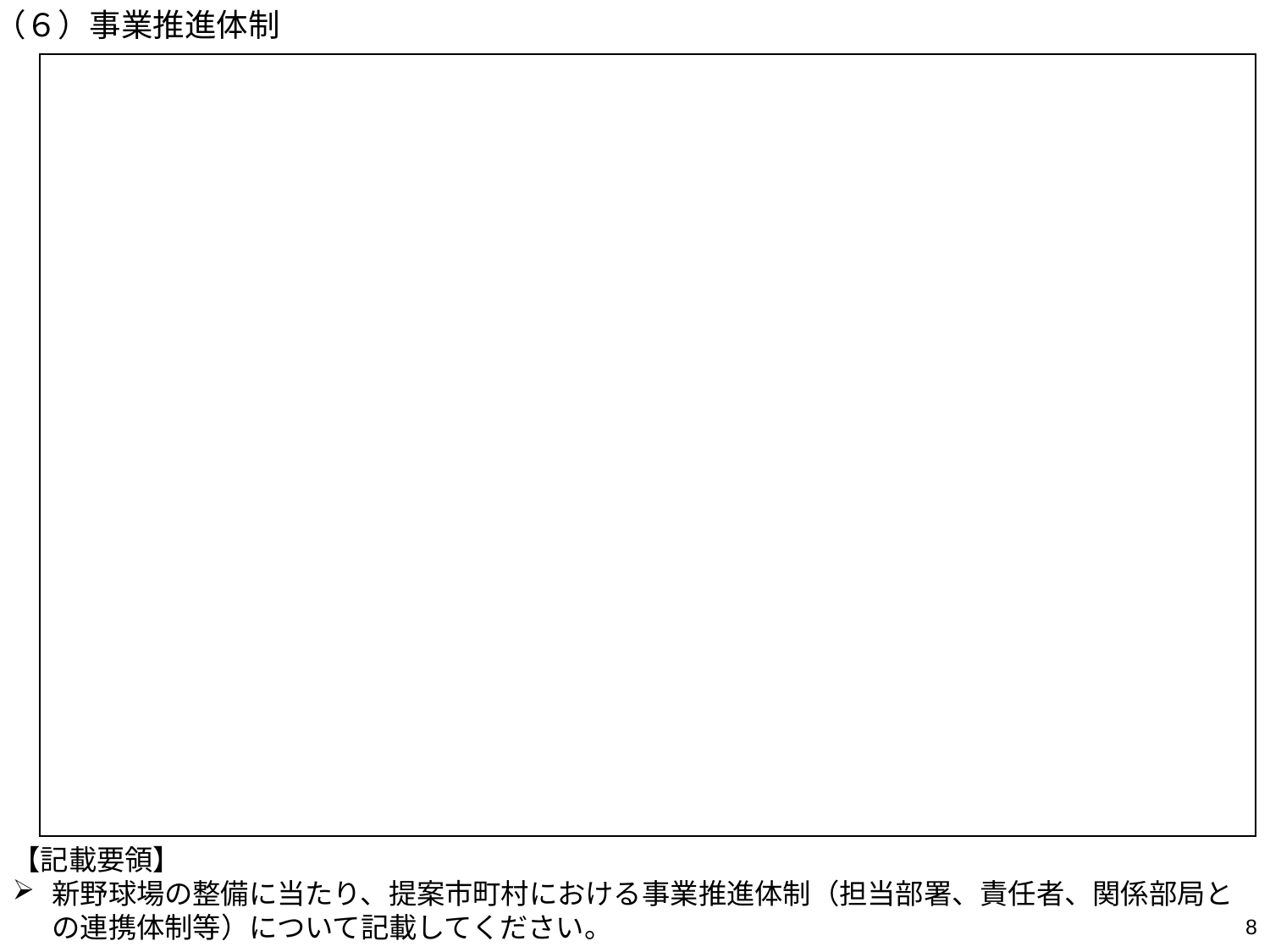

（６）事業推進体制
|  |
| --- |
【記載要領】
新野球場の整備に当たり、提案市町村における事業推進体制（担当部署、責任者、関係部局との連携体制等）について記載してください。
8